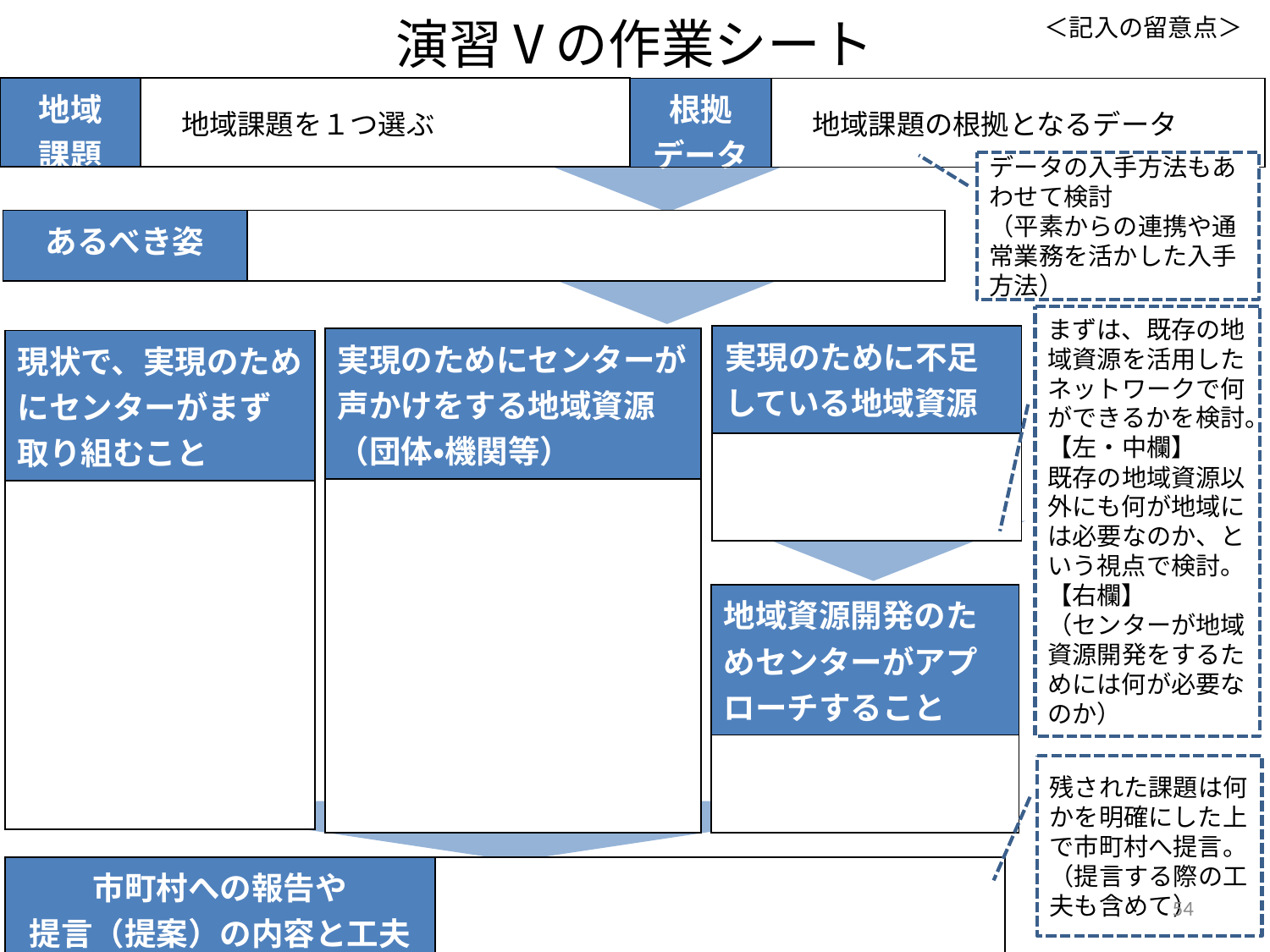

演習Ⅴの作業シート
＜記入の留意点＞
| 地域 課題 | 地域課題を１つ選ぶ |
| --- | --- |
| 根拠データ | 地域課題の根拠となるデータ |
| --- | --- |
データの入手方法もあわせて検討
（平素からの連携や通常業務を活かした入手方法）

| あるべき姿 |  |
| --- | --- |

まずは、既存の地域資源を活用したネットワークで何ができるかを検討。【左・中欄】
既存の地域資源以外にも何が地域には必要なのか、という視点で検討。【右欄】
（センターが地域資源開発をするためには何が必要なのか）
| 実現のために不足している地域資源 |
| --- |
|  |
| 実現のためにセンターが声かけをする地域資源（団体・機関等） |
| --- |
|  |
| 現状で、実現のためにセンターがまず取り組むこと |
| --- |
|  |

| 地域資源開発のためセンターがアプローチすること |
| --- |
|  |
残された課題は何かを明確にした上で市町村へ提言。
（提言する際の工夫も含めて）

| 市町村への報告や 提言（提案）の内容と工夫 |  |
| --- | --- |
54